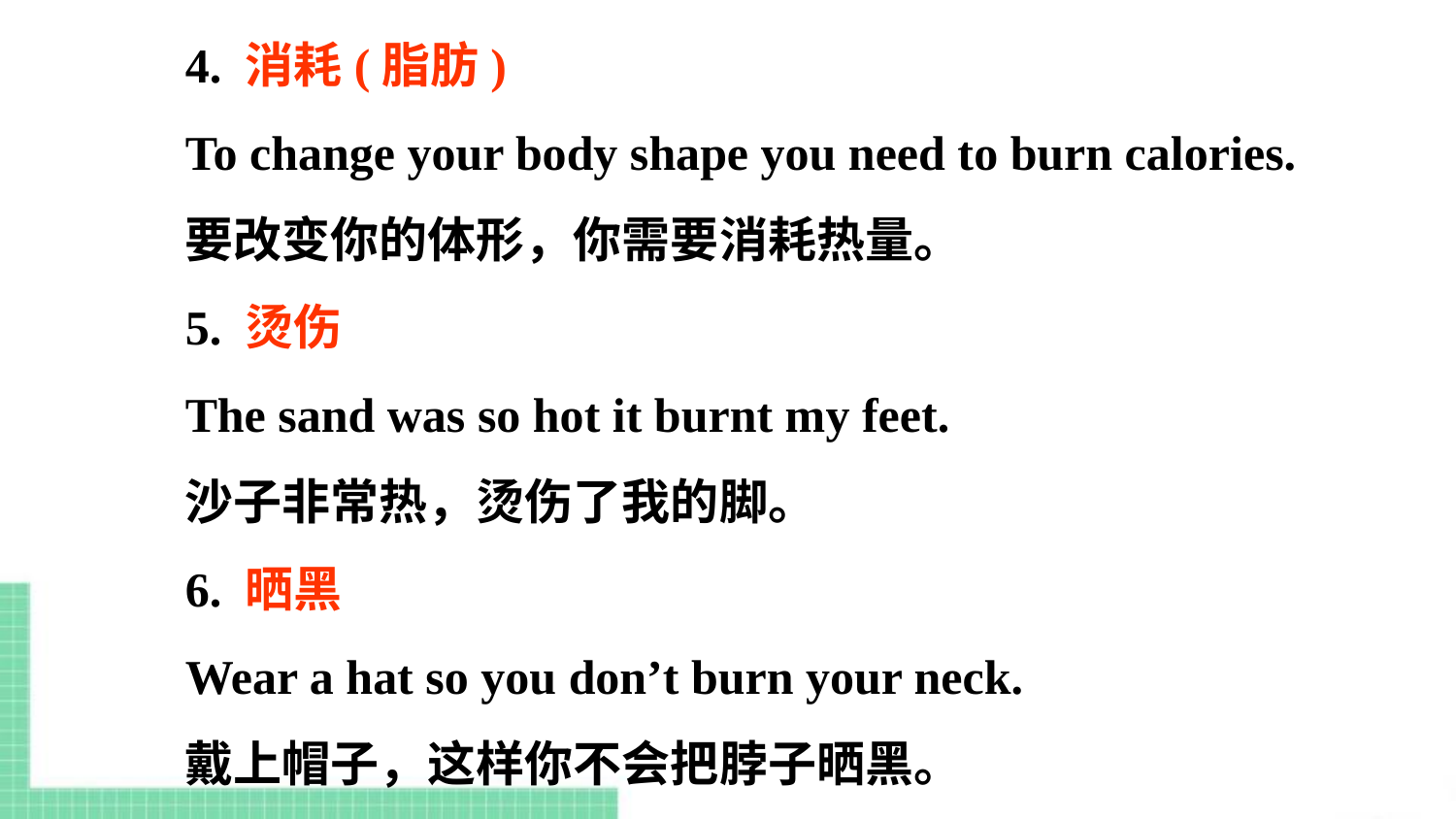

4. 消耗(脂肪)
To change your body shape you need to burn calories.
要改变你的体形，你需要消耗热量。
5. 烫伤
The sand was so hot it burnt my feet.
沙子非常热，烫伤了我的脚。
6. 晒黑
Wear a hat so you don’t burn your neck.
戴上帽子，这样你不会把脖子晒黑。